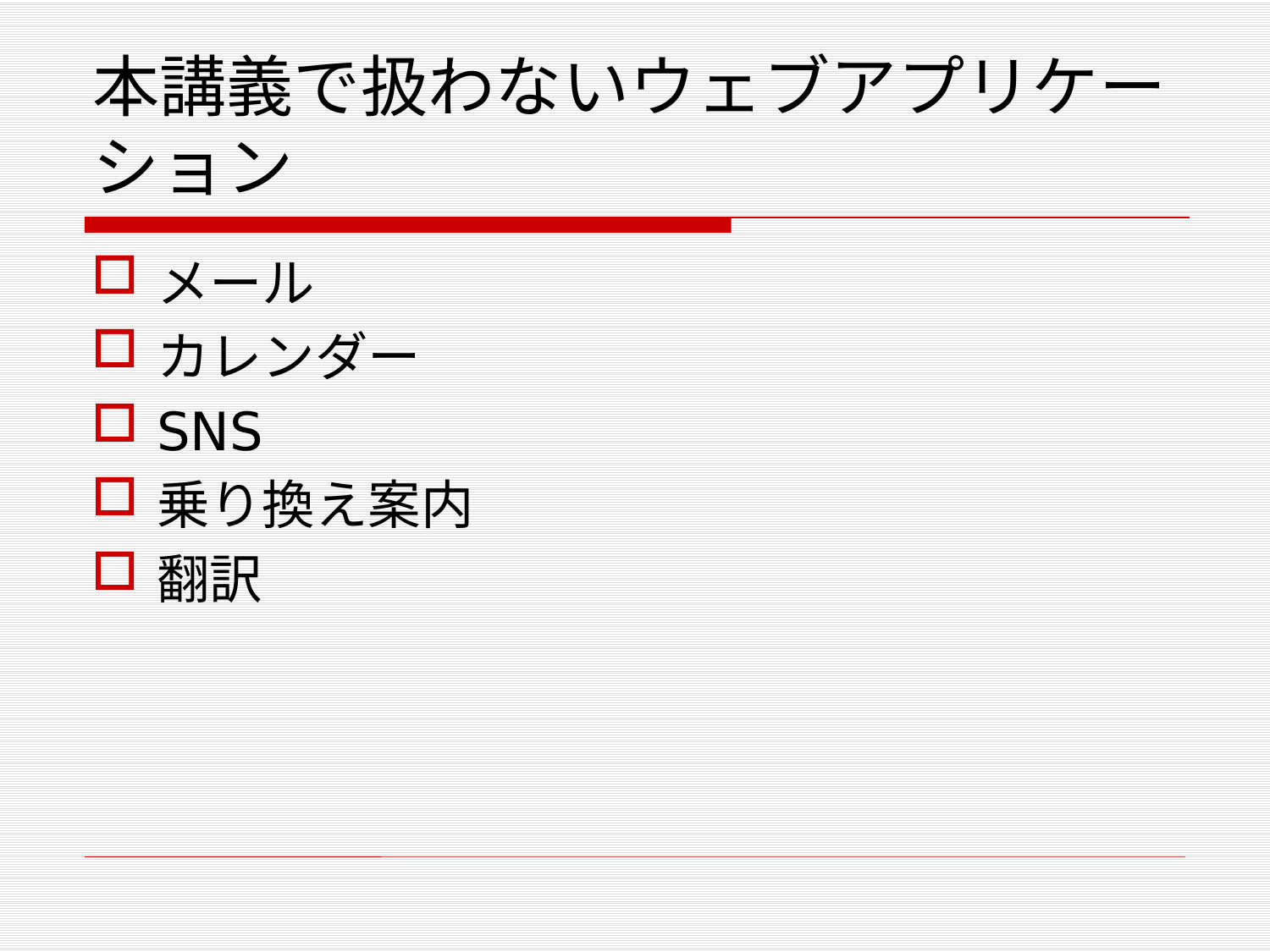

# 本講義で扱わないウェブアプリケーション
メール
カレンダー
SNS
乗り換え案内
翻訳